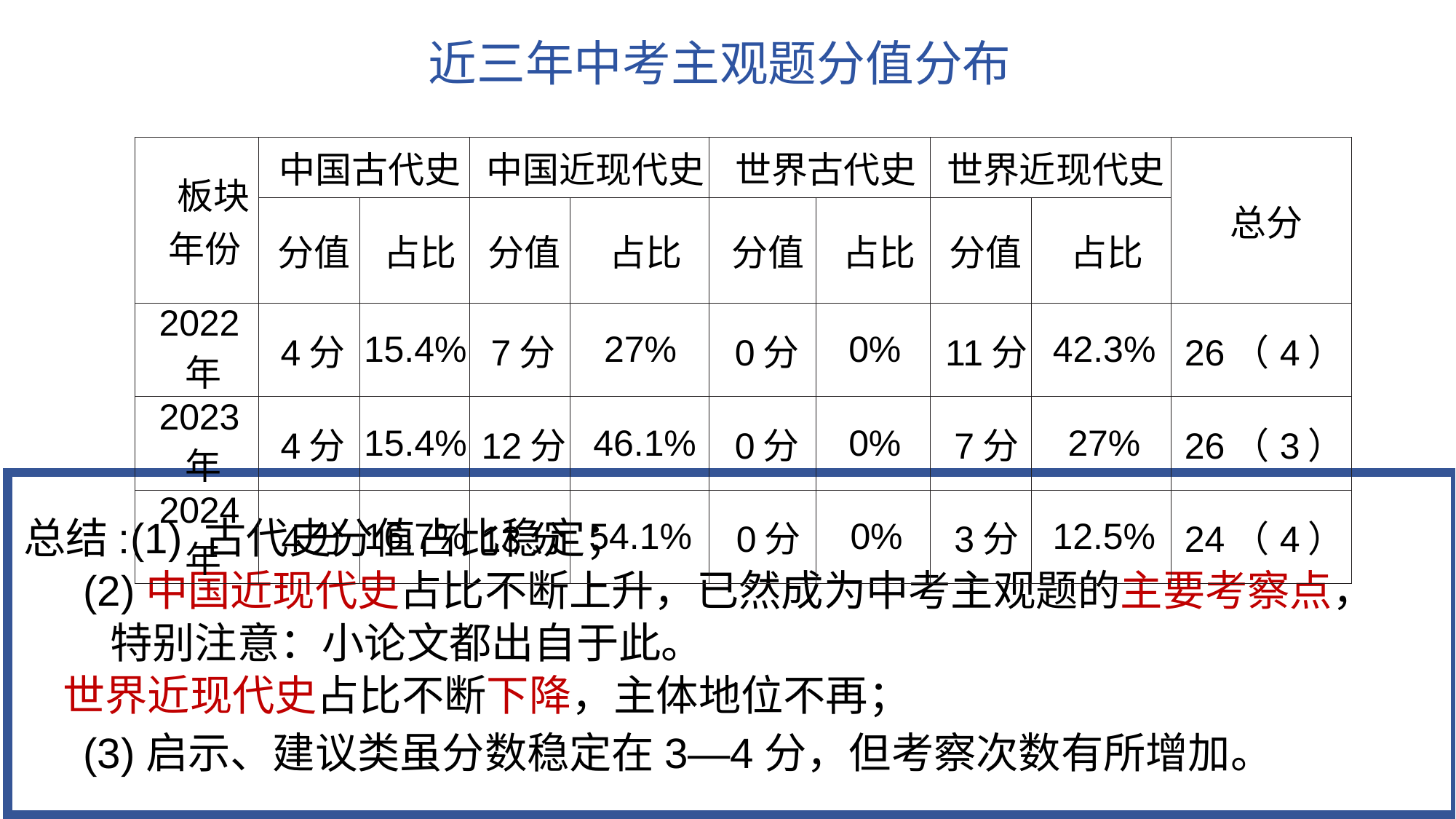

近三年中考主观题分值分布
| 板块 年份 | 中国古代史 |  | 中国近现代史 |  | 世界古代史 |  | 世界近现代史 |  | 总分 |
| --- | --- | --- | --- | --- | --- | --- | --- | --- | --- |
|  | 分值 | 占比 | 分值 | 占比 | 分值 | 占比 | 分值 | 占比 |  |
| 2022年 | 4分 | 15.4% | 7分 | 27% | 0分 | 0% | 11分 | 42.3% | 26（4） |
| 2023年 | 4分 | 15.4% | 12分 | 46.1% | 0分 | 0% | 7分 | 27% | 26（3） |
| 2024年 | 4分 | 16.7% | 13分 | 54.1% | 0分 | 0% | 3分 | 12.5% | 24（4） |
总结:(1) 古代史分值占比稳定；
     (2)中国近现代史占比不断上升，已然成为中考主观题的主要考察点，
        特别注意：小论文都出自于此。
   世界近现代史占比不断下降，主体地位不再；
     (3)启示、建议类虽分数稳定在3—4分，但考察次数有所增加。